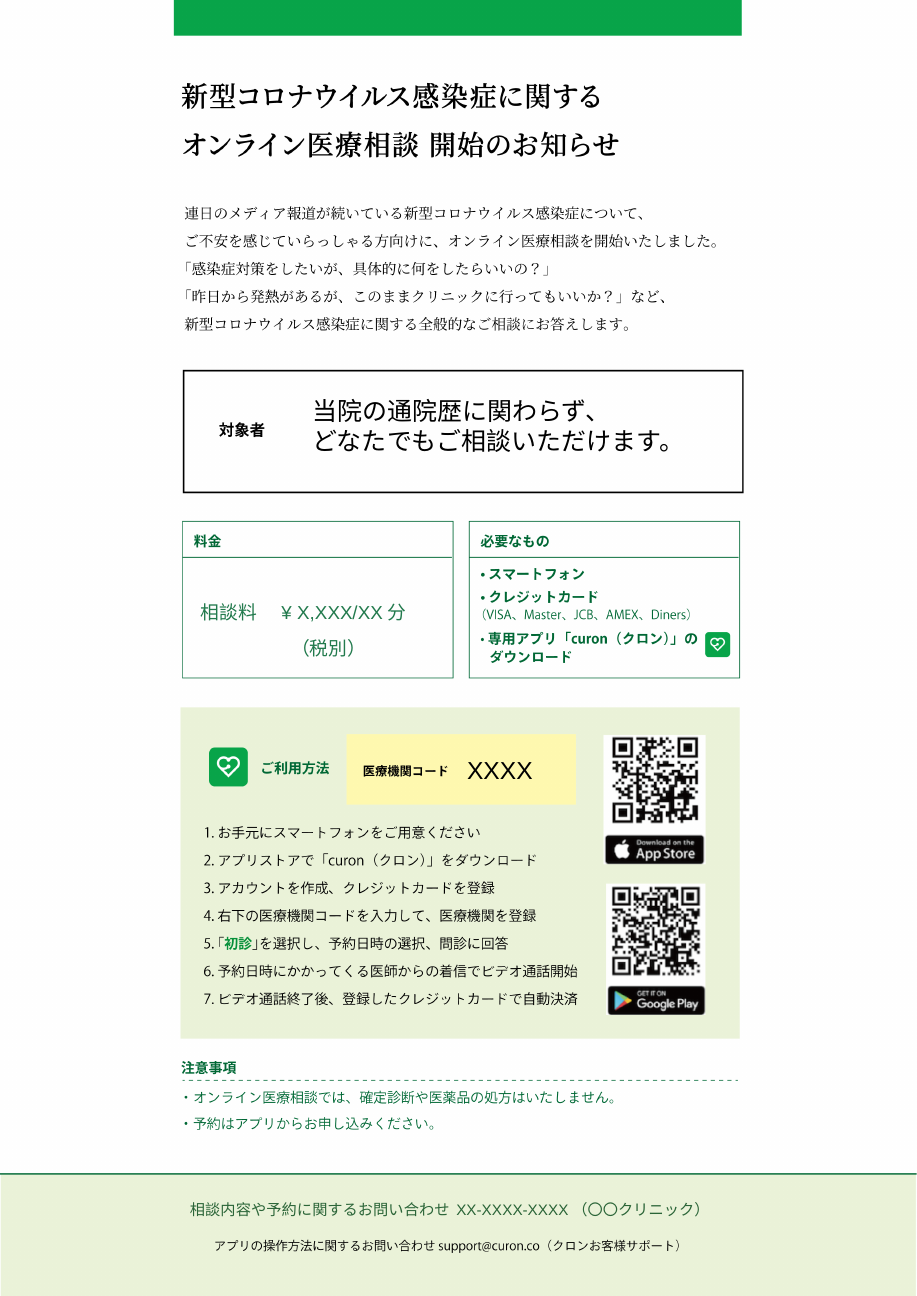

当院の通院歴に関わらず、
どなたでもご相談いただけます。
相談料
¥ X,XXX/XX分
（税別）
XXXX
相談内容や予約に関するお問い合わせ XX-XXXX-XXXX（〇〇クリニック）